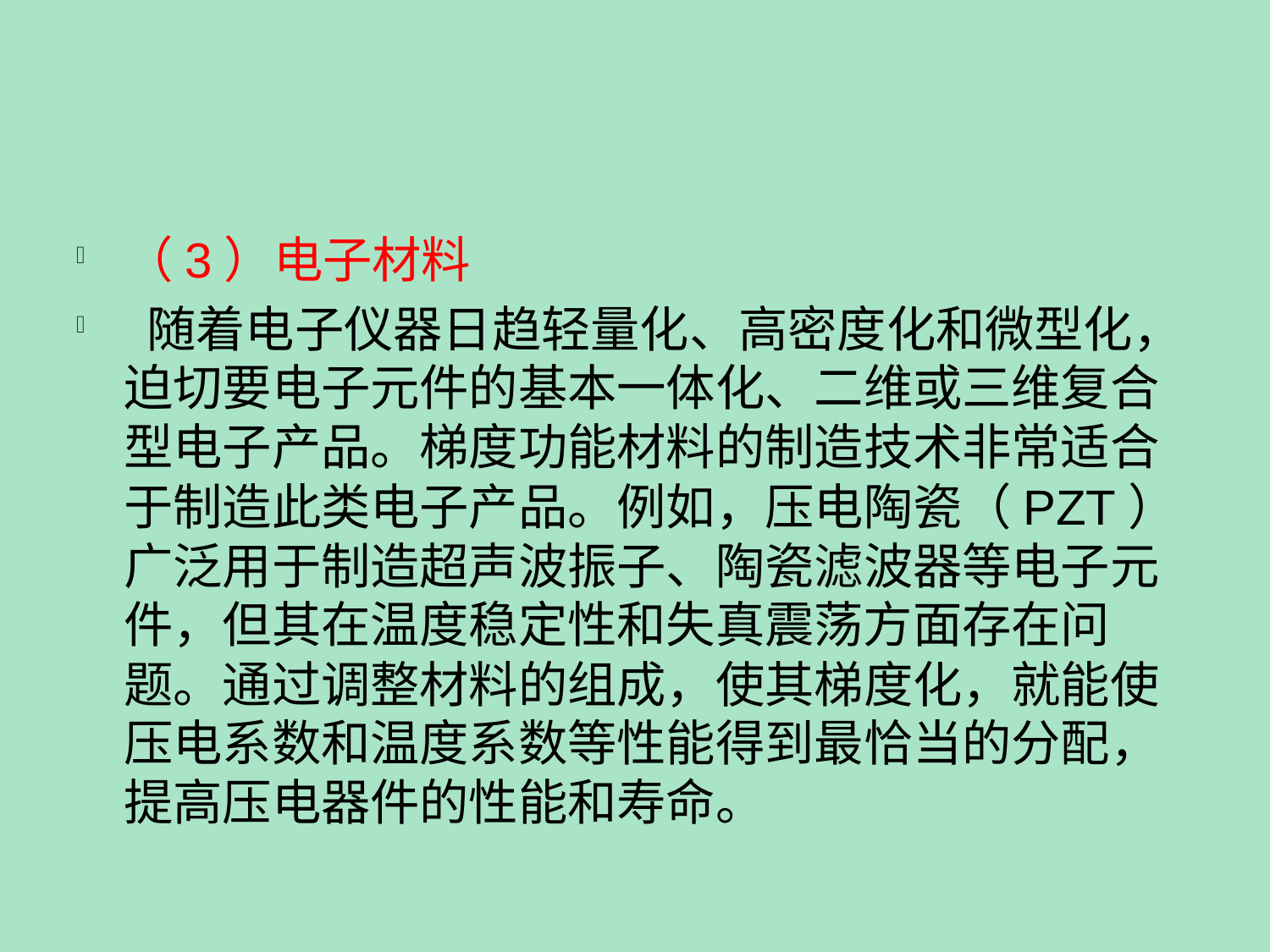

（3）电子材料
 随着电子仪器日趋轻量化、高密度化和微型化，迫切要电子元件的基本一体化、二维或三维复合型电子产品。梯度功能材料的制造技术非常适合于制造此类电子产品。例如，压电陶瓷（PZT）广泛用于制造超声波振子、陶瓷滤波器等电子元件，但其在温度稳定性和失真震荡方面存在问题。通过调整材料的组成，使其梯度化，就能使压电系数和温度系数等性能得到最恰当的分配，提高压电器件的性能和寿命。